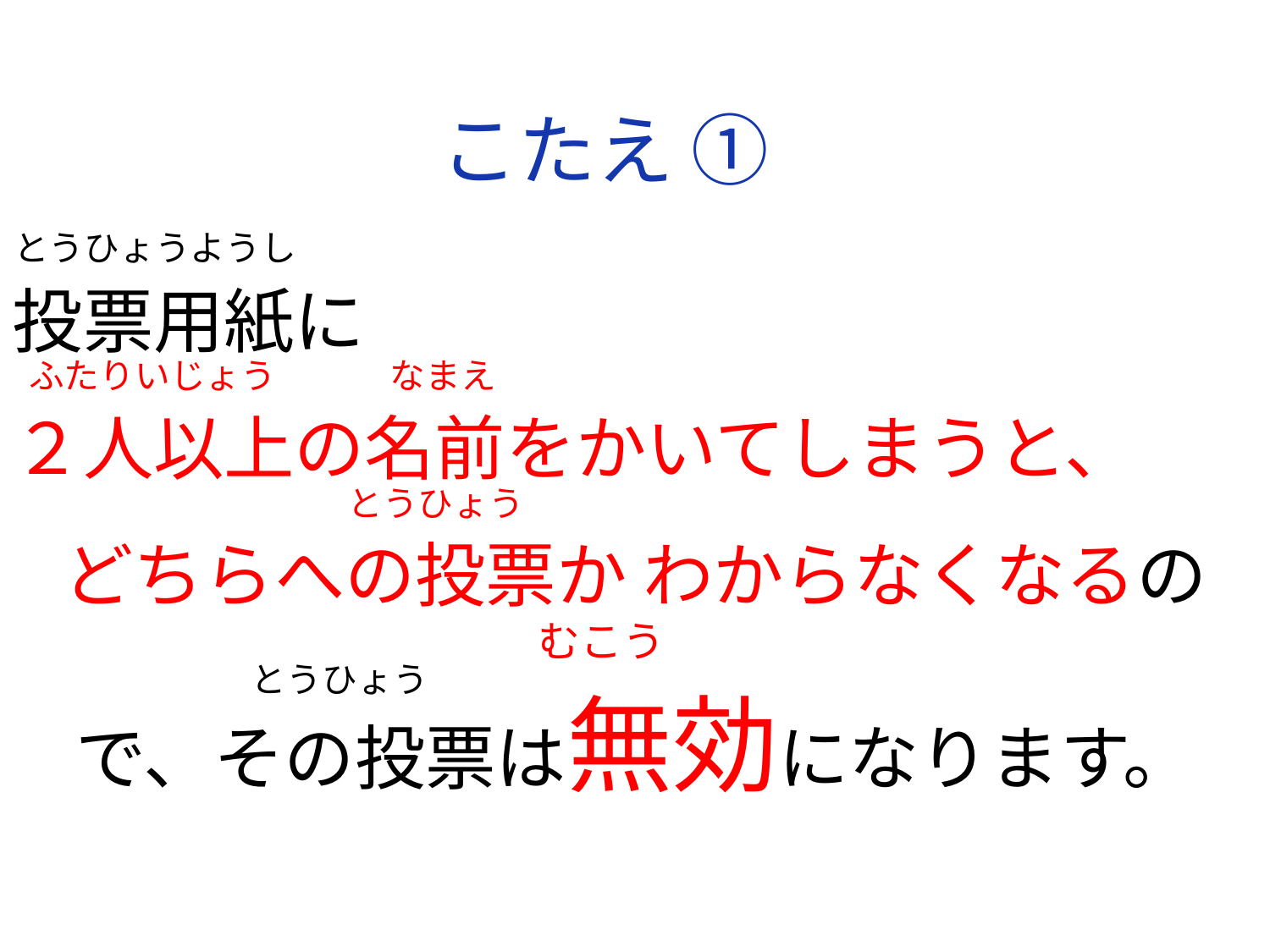

こたえ ①
とうひょうようし
投票用紙に
２人以上の名前をかいてしまうと、
どちらへの投票か わからなくなるので、その投票は無効になります。

 ふたりいじょう　　　 なまえ
　　　　　　　　　  とうひょう
むこう
　　　　　　　　　  とうひょう